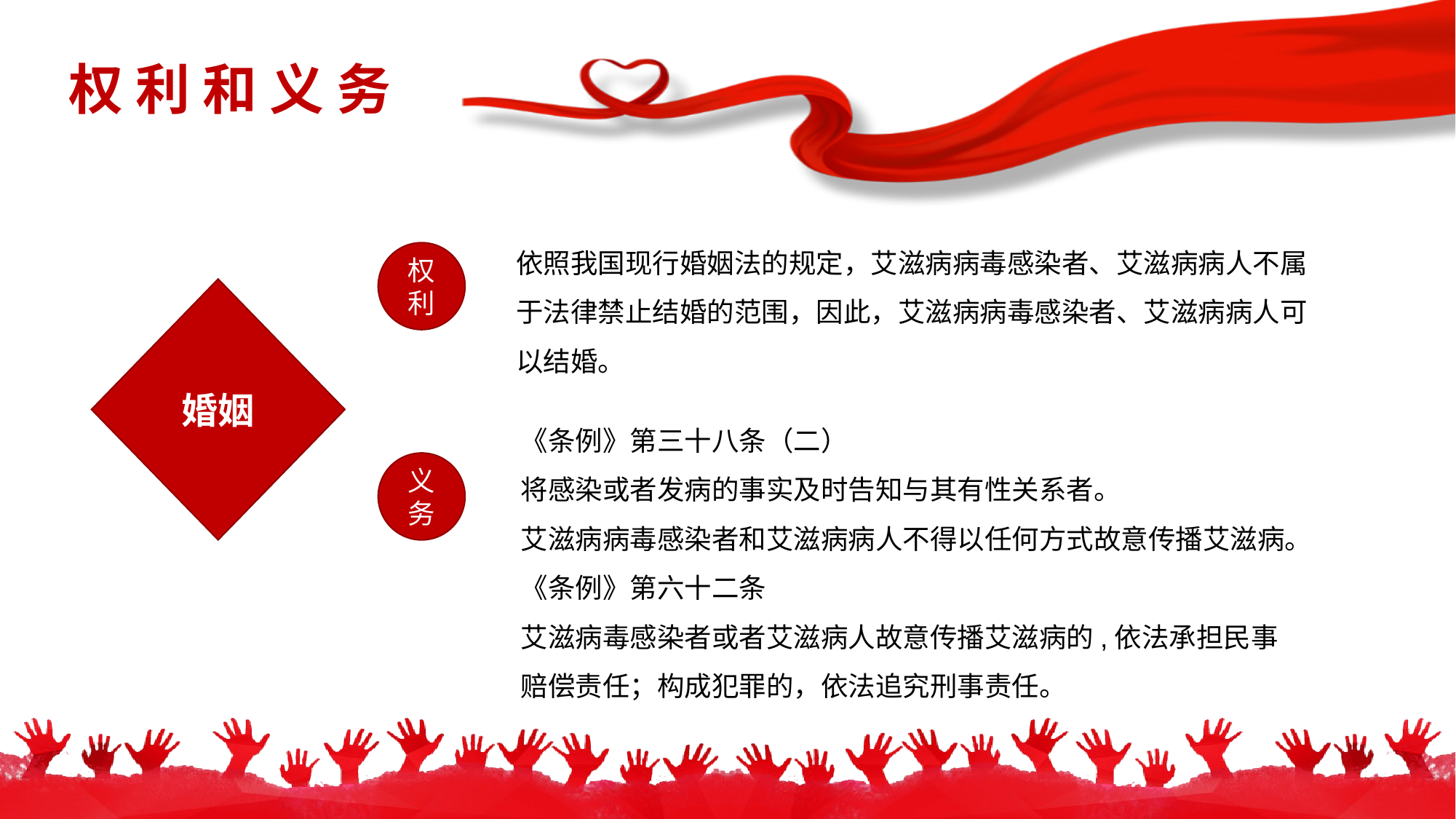

权 利 和 义 务
依照我国现行婚姻法的规定，艾滋病病毒感染者、艾滋病病人不属于法律禁止结婚的范围，因此，艾滋病病毒感染者、艾滋病病人可以结婚。
权利
婚姻
《条例》第三十八条（二）
将感染或者发病的事实及时告知与其有性关系者。
艾滋病病毒感染者和艾滋病病人不得以任何方式故意传播艾滋病。
《条例》第六十二条
艾滋病毒感染者或者艾滋病人故意传播艾滋病的,依法承担民事赔偿责任；构成犯罪的，依法追究刑事责任。
义务